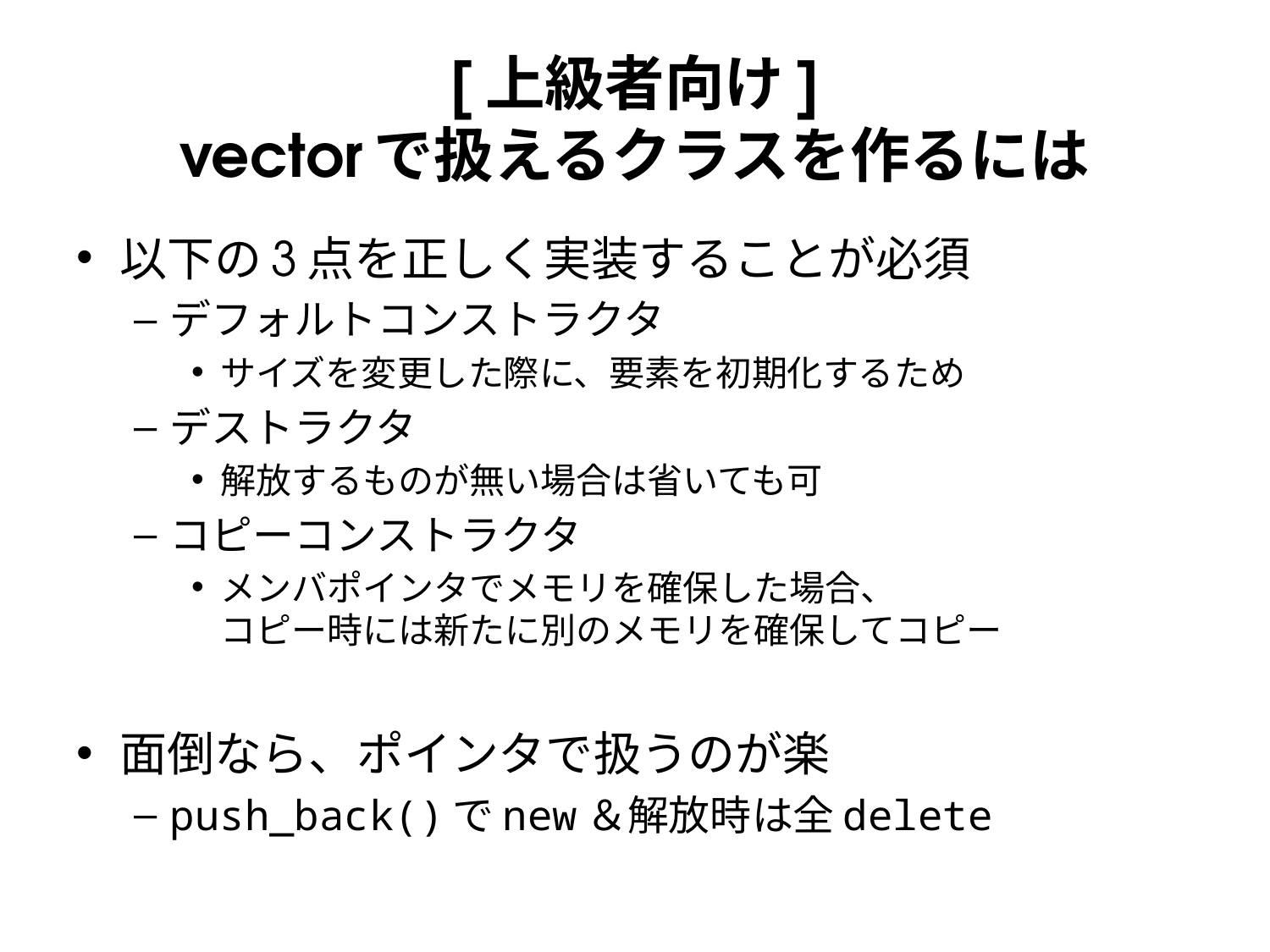

# [上級者向け] vectorで扱えるクラスを作るには
以下の3点を正しく実装することが必須
デフォルトコンストラクタ
サイズを変更した際に、要素を初期化するため
デストラクタ
解放するものが無い場合は省いても可
コピーコンストラクタ
メンバポインタでメモリを確保した場合、
コピー時には新たに別のメモリを確保してコピー

面倒なら、ポインタで扱うのが楽
push_back()でnew＆解放時は全delete